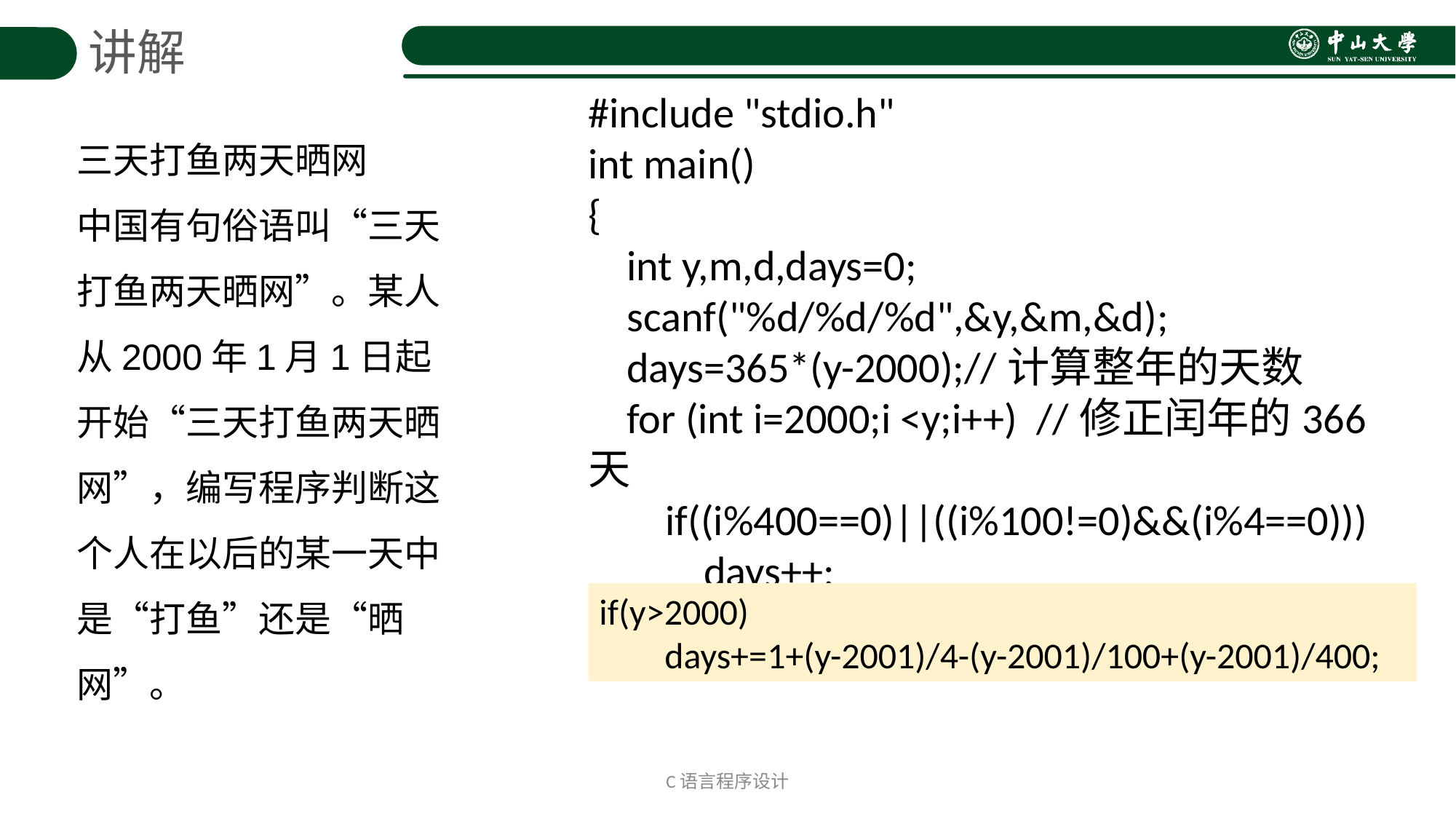

讲解
#include "stdio.h"
int main()
{
    int y,m,d,days=0;
    scanf("%d/%d/%d",&y,&m,&d);
    days=365*(y-2000);//计算整年的天数
    for (int i=2000;i <y;i++)  //修正闰年的366天
        if((i%400==0)||((i%100!=0)&&(i%4==0)))
            days++;

三天打鱼两天晒网
中国有句俗语叫“三天打鱼两天晒网”。某人从2000年1月1日起开始“三天打鱼两天晒网”，编写程序判断这个人在以后的某一天中是“打鱼”还是“晒网”。
if(y>2000)
        days+=1+(y-2001)/4-(y-2001)/100+(y-2001)/400;

C语言程序设计
9